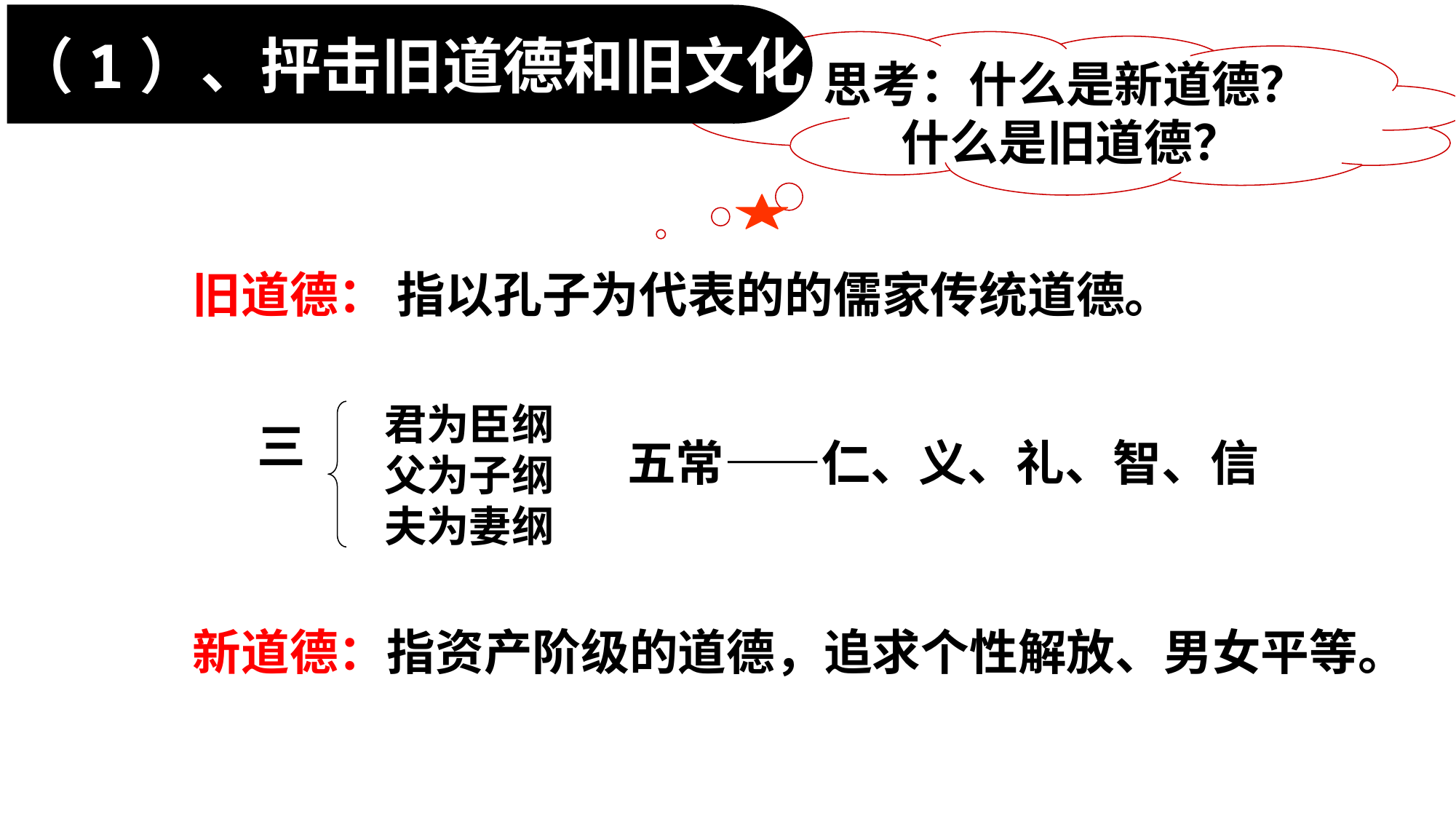

（1）、抨击旧道德和旧文化

思考：什么是新道德？
      什么是旧道德？

旧道德： 指以孔子为代表的的儒家传统道德。
君为臣纲
父为子纲
夫为妻纲

三
纲
五常——仁、义、礼、智、信
新道德：指资产阶级的道德，追求个性解放、男女平等。